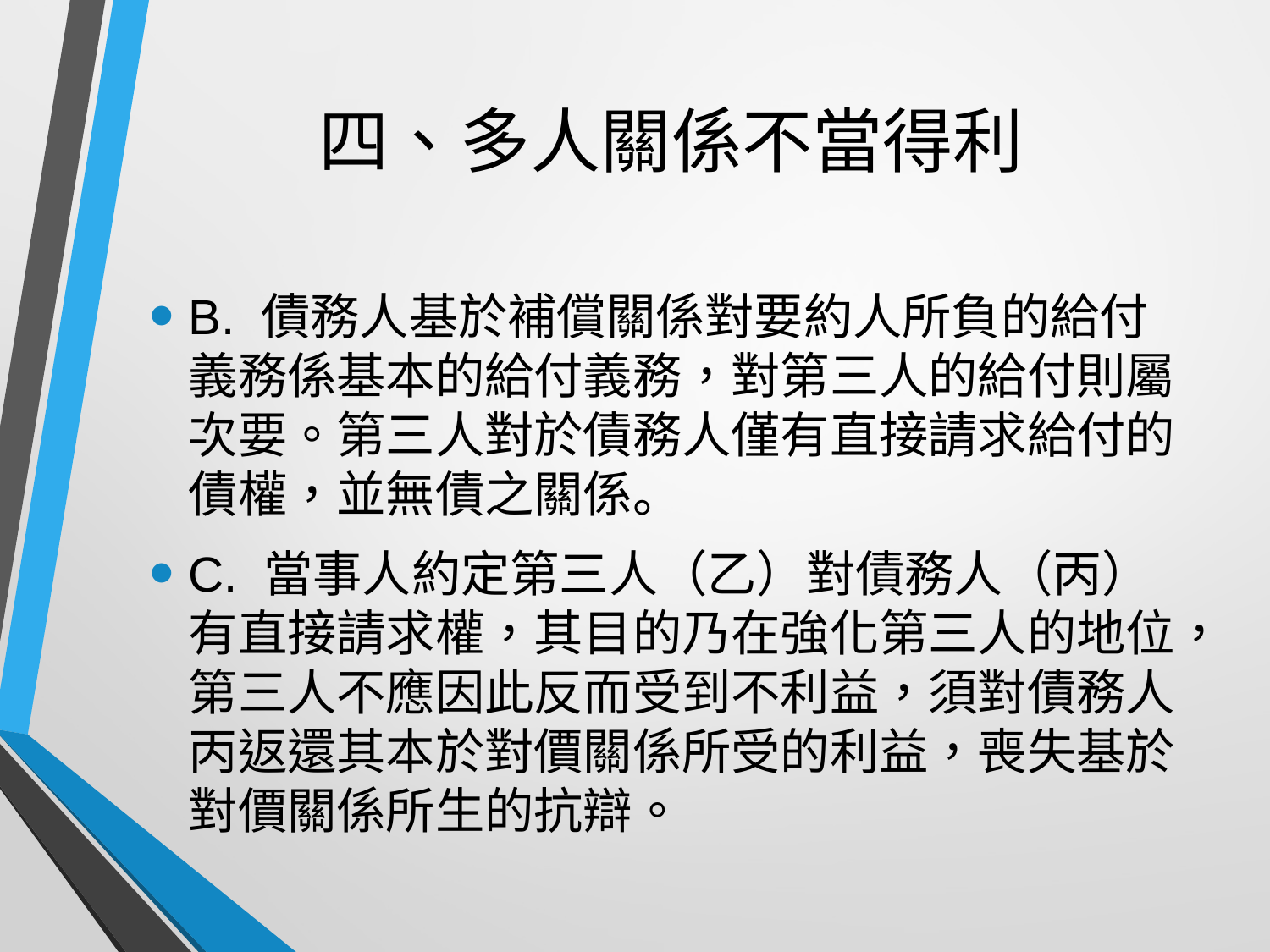

# 四、多人關係不當得利
B. 債務人基於補償關係對要約人所負的給付義務係基本的給付義務，對第三人的給付則屬次要。第三人對於債務人僅有直接請求給付的債權，並無債之關係。
C. 當事人約定第三人（乙）對債務人（丙）有直接請求權，其目的乃在強化第三人的地位，第三人不應因此反而受到不利益，須對債務人丙返還其本於對價關係所受的利益，喪失基於對價關係所生的抗辯。